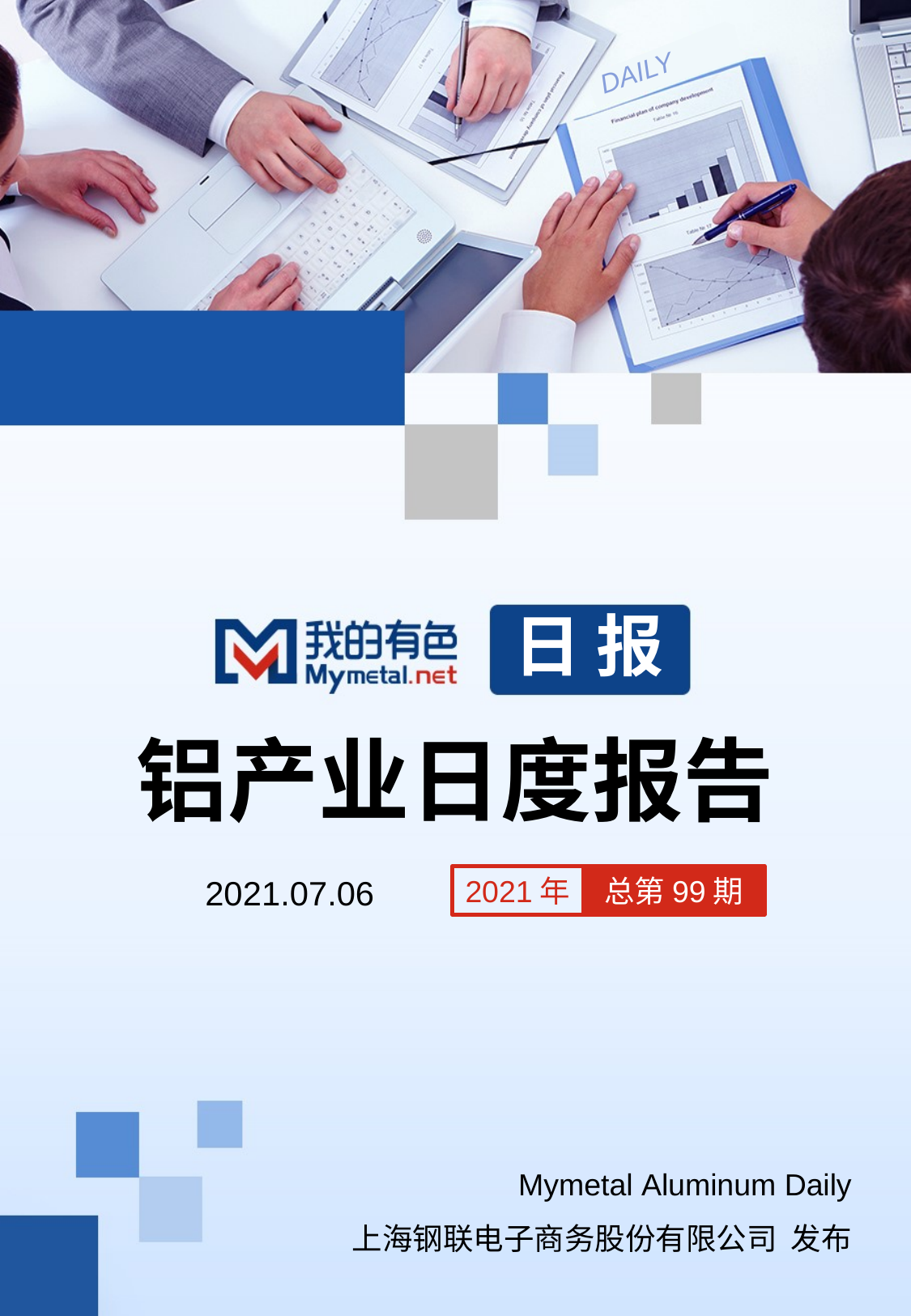

DAILY
日 报
铝产业日度报告
2021.07.06
2021年
总第99期
Mymetal Aluminum Daily
上海钢联电子商务股份有限公司  发布